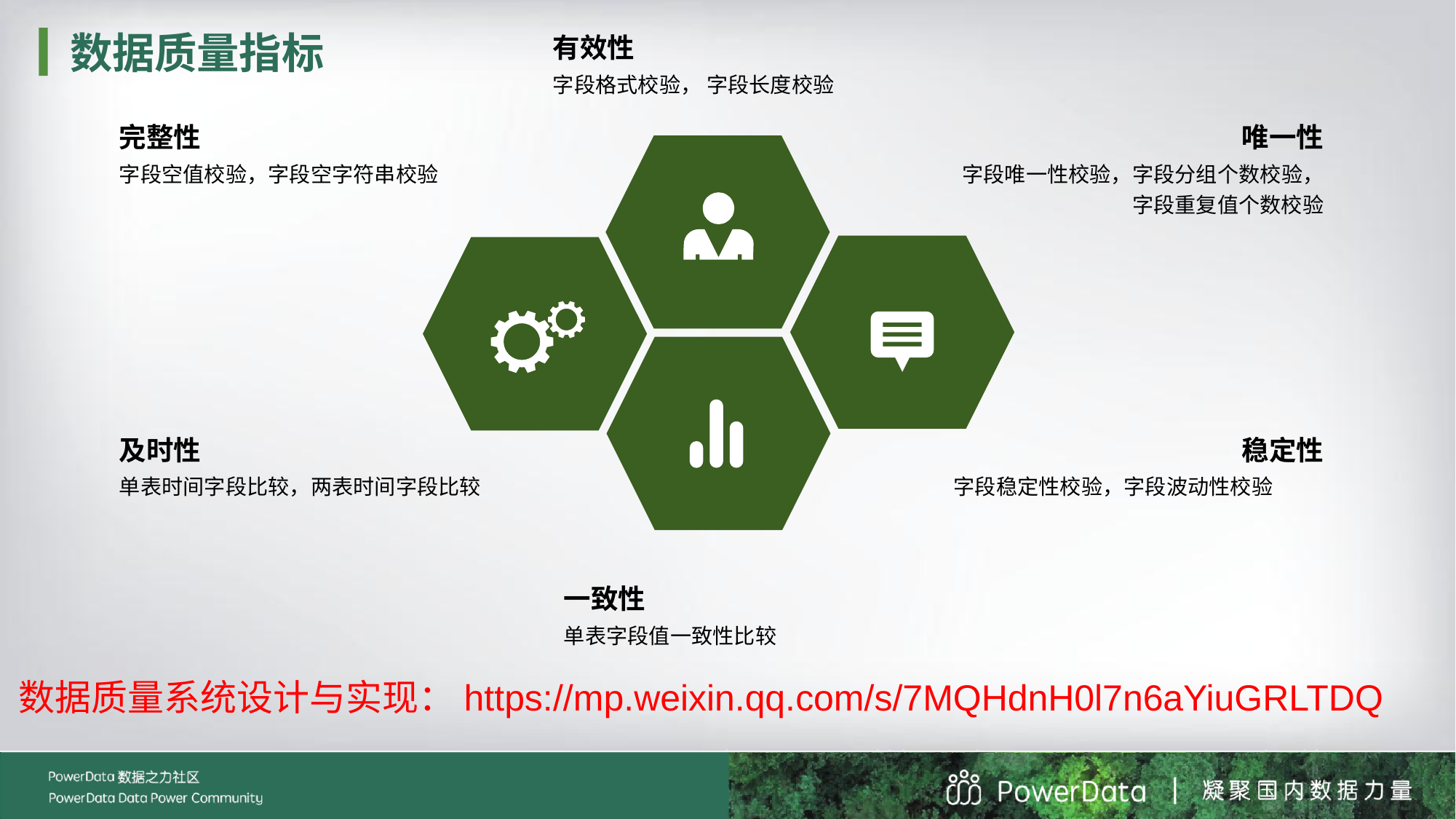

有效性
字段格式校验， 字段长度校验
数据质量指标

完整性
字段空值校验，字段空字符串校验
唯一性
字段唯一性校验，字段分组个数校验，字段重复值个数校验

及时性
单表时间字段比较，两表时间字段比较
稳定性
字段稳定性校验，字段波动性校验
一致性
单表字段值一致性比较
数据质量系统设计与实现：https://mp.weixin.qq.com/s/7MQHdnH0l7n6aYiuGRLTDQ